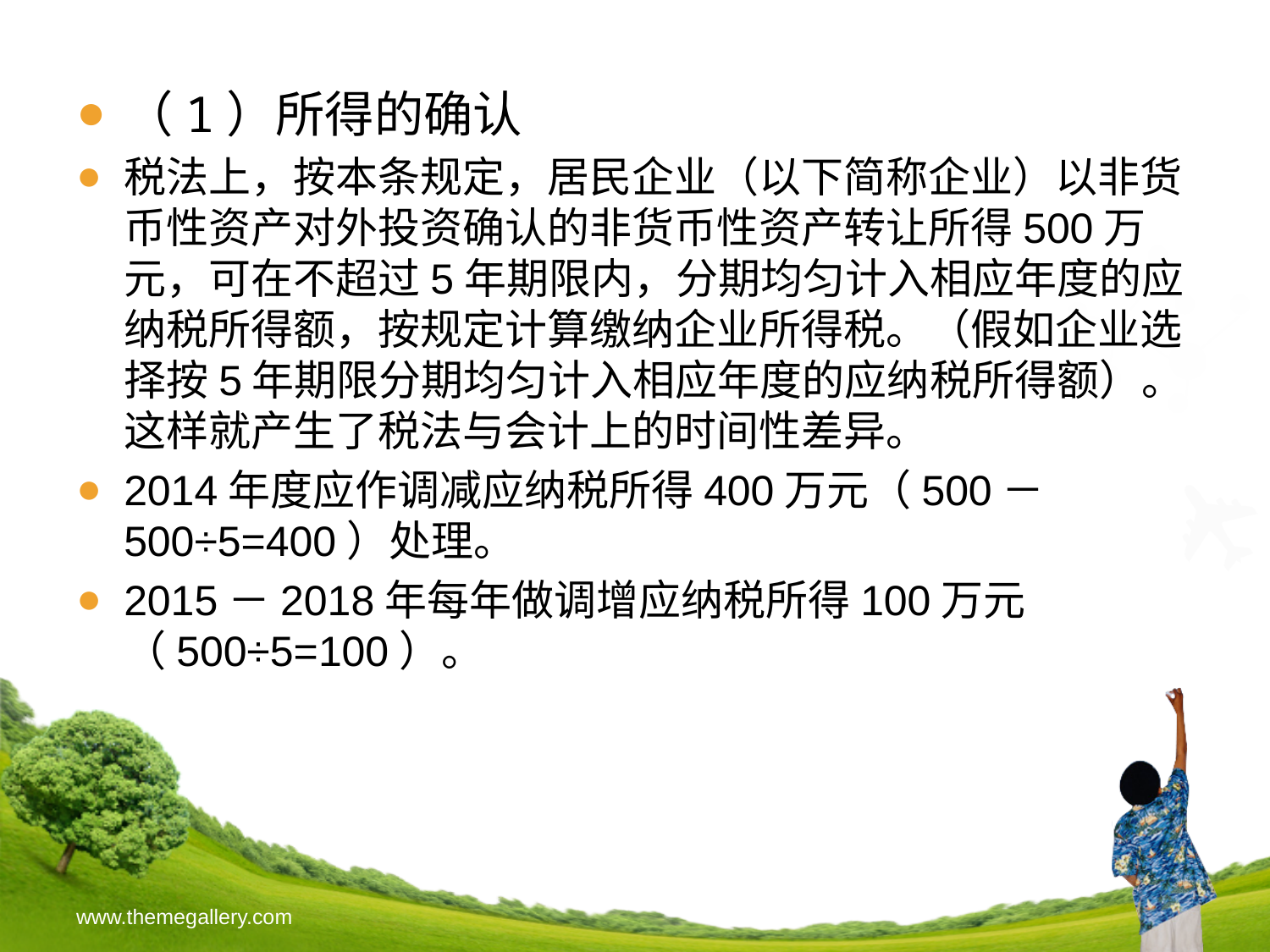

（1）所得的确认
税法上，按本条规定，居民企业（以下简称企业）以非货币性资产对外投资确认的非货币性资产转让所得500万元，可在不超过5年期限内，分期均匀计入相应年度的应纳税所得额，按规定计算缴纳企业所得税。（假如企业选择按5年期限分期均匀计入相应年度的应纳税所得额）。这样就产生了税法与会计上的时间性差异。
2014年度应作调减应纳税所得400万元（500－500÷5=400）处理。
2015－2018年每年做调增应纳税所得100万元（500÷5=100）。
www.themegallery.com